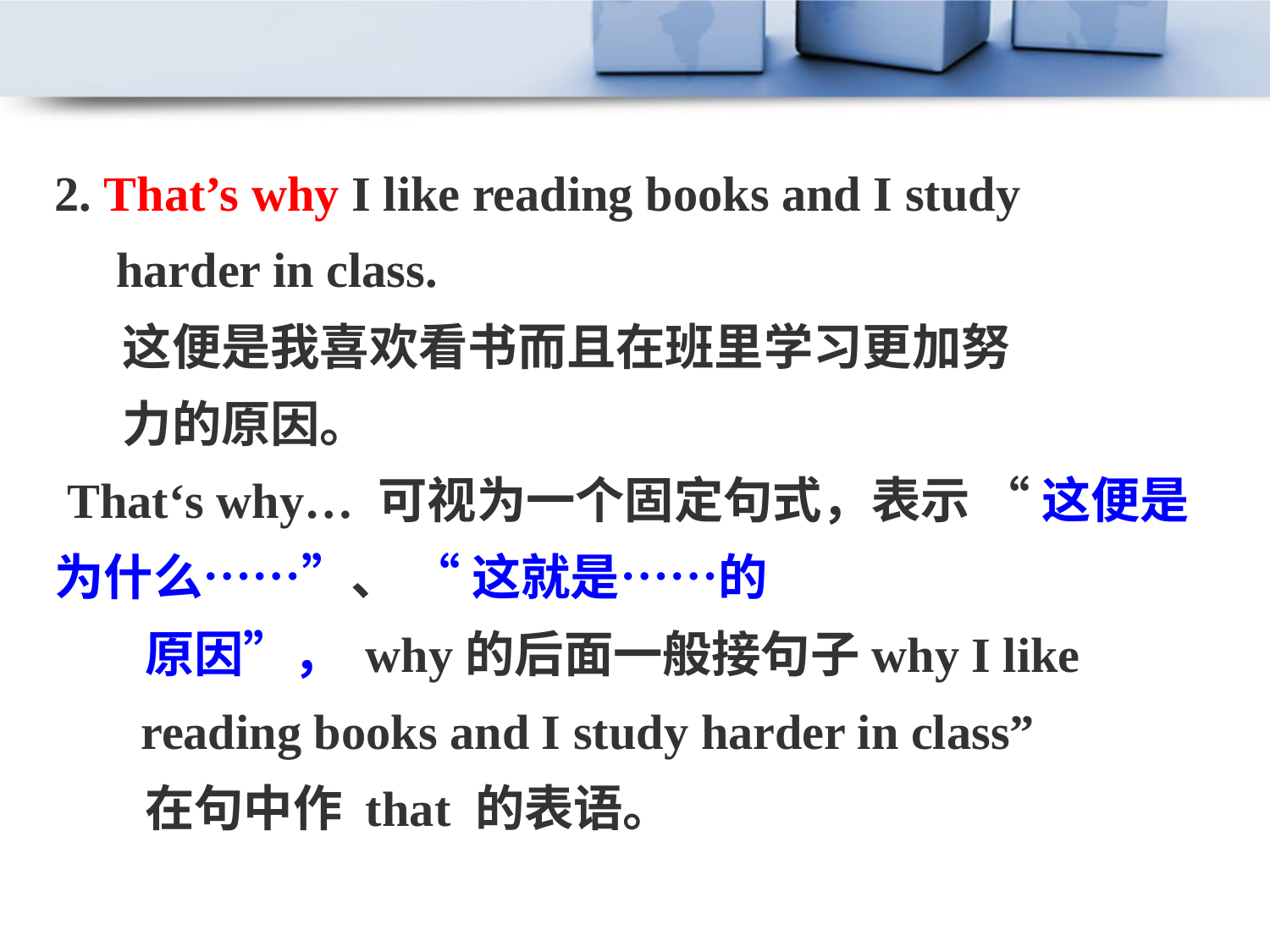

2. That’s why I like reading books and I study
     harder in class.
     这便是我喜欢看书而且在班里学习更加努
     力的原因。
 That‘s why… 可视为一个固定句式，表示 “ 这便是为什么……”、 “ 这就是……的
       原因”， why的后面一般接句子why I like
       reading books and I study harder in class”
       在句中作 that 的表语。